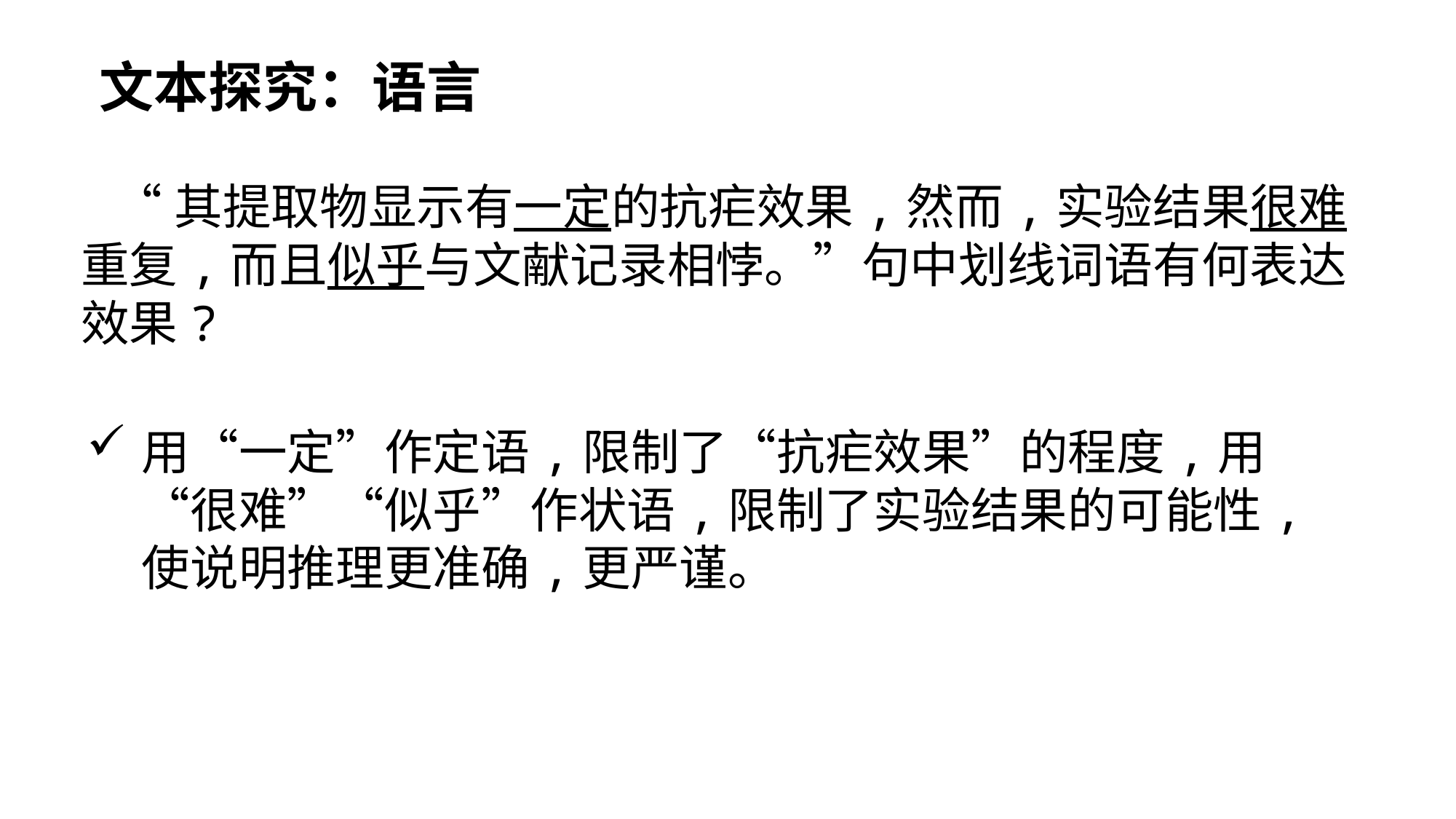

文本探究：语言
       “其提取物显示有一定的抗疟效果,然而,实验结果很难重复,而且似乎与文献记录相悖。”句中划线词语有何表达效果?

用“一定”作定语,限制了“抗疟效果”的程度,用“很难”“似乎”作状语,限制了实验结果的可能性,使说明推理更准确,更严谨。